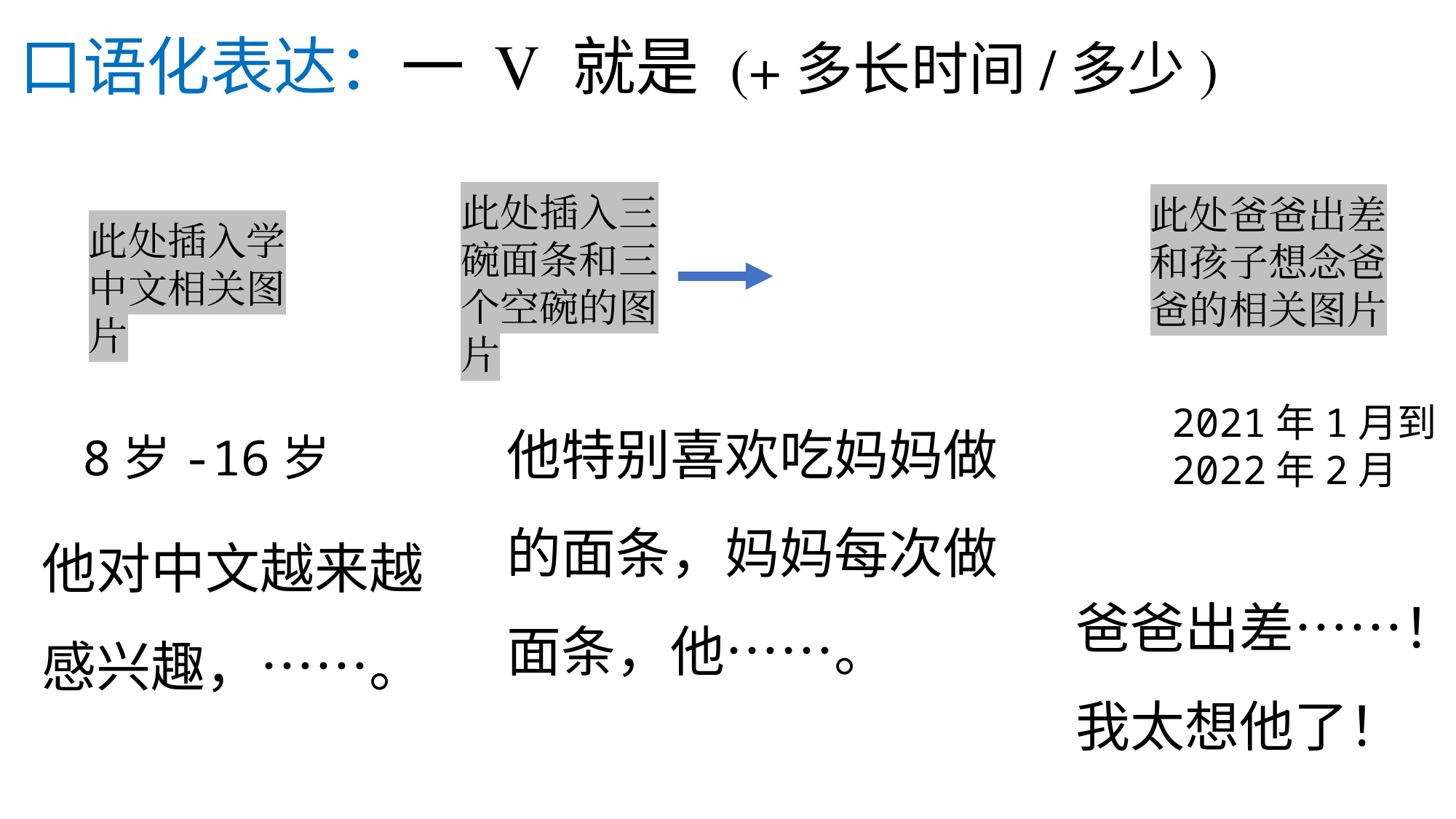

# 口语化表达：一 V 就是 (+多长时间/多少)
此处插入三碗面条和三个空碗的图片
此处爸爸出差和孩子想念爸爸的相关图片
此处插入学中文相关图片
他特别喜欢吃妈妈做的面条，妈妈每次做面条，他……。
2021年1月到
2022年2月
8岁-16岁
他对中文越来越感兴趣，……。
爸爸出差……！我太想他了！